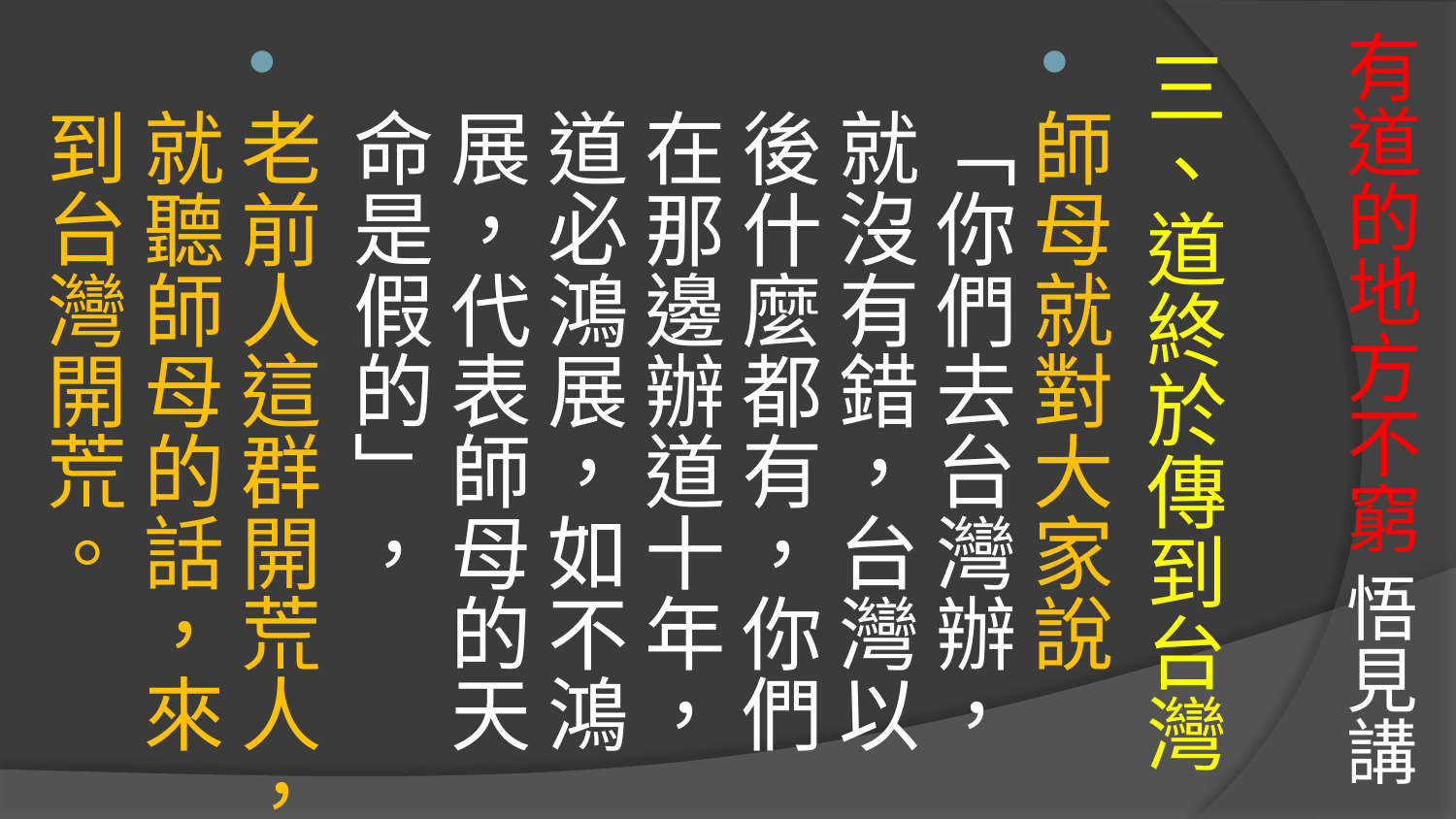

# 有道的地方不窮 悟見講
三、道終於傳到台灣
師母就對大家說「你們去台灣辦，就沒有錯，台灣以後什麼都有，你們在那邊辦道十年，道必鴻展，如不鴻展，代表師母的天命是假的」，
老前人這群開荒人，就聽師母的話，來到台灣開荒。